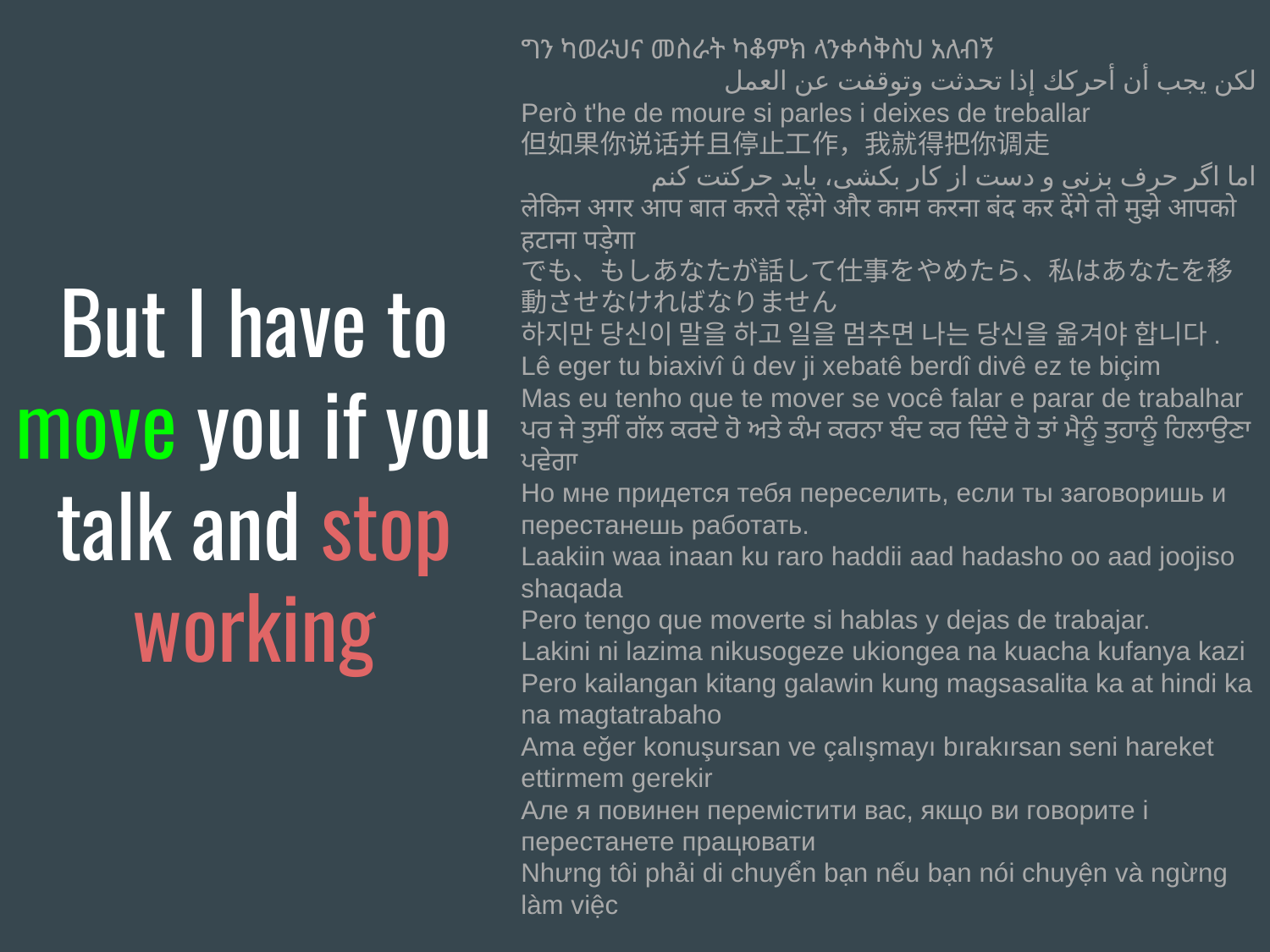

But I have to move you if you talk and stop working
ግን ካወራህና መስራት ካቆምክ ላንቀሳቅስህ አለብኝ
لكن يجب أن أحركك إذا تحدثت وتوقفت عن العمل
Però t'he de moure si parles i deixes de treballar
但如果你说话并且停止工作，我就得把你调走
اما اگر حرف بزنی و دست از کار بکشی، باید حرکتت کنم
लेकिन अगर आप बात करते रहेंगे और काम करना बंद कर देंगे तो मुझे आपको हटाना पड़ेगा
でも、もしあなたが話して仕事をやめたら、私はあなたを移動させなければなりません
하지만 당신이 말을 하고 일을 멈추면 나는 당신을 옮겨야 합니다.
Lê eger tu biaxivî û dev ji xebatê berdî divê ez te biçim
Mas eu tenho que te mover se você falar e parar de trabalhar
ਪਰ ਜੇ ਤੁਸੀਂ ਗੱਲ ਕਰਦੇ ਹੋ ਅਤੇ ਕੰਮ ਕਰਨਾ ਬੰਦ ਕਰ ਦਿੰਦੇ ਹੋ ਤਾਂ ਮੈਨੂੰ ਤੁਹਾਨੂੰ ਹਿਲਾਉਣਾ ਪਵੇਗਾ
Но мне придется тебя переселить, если ты заговоришь и перестанешь работать.
Laakiin waa inaan ku raro haddii aad hadasho oo aad joojiso shaqada
Pero tengo que moverte si hablas y dejas de trabajar.
Lakini ni lazima nikusogeze ukiongea na kuacha kufanya kazi
Pero kailangan kitang galawin kung magsasalita ka at hindi ka na magtatrabaho
Ama eğer konuşursan ve çalışmayı bırakırsan seni hareket ettirmem gerekir
Але я повинен перемістити вас, якщо ви говорите і перестанете працювати
Nhưng tôi phải di chuyển bạn nếu bạn nói chuyện và ngừng làm việc